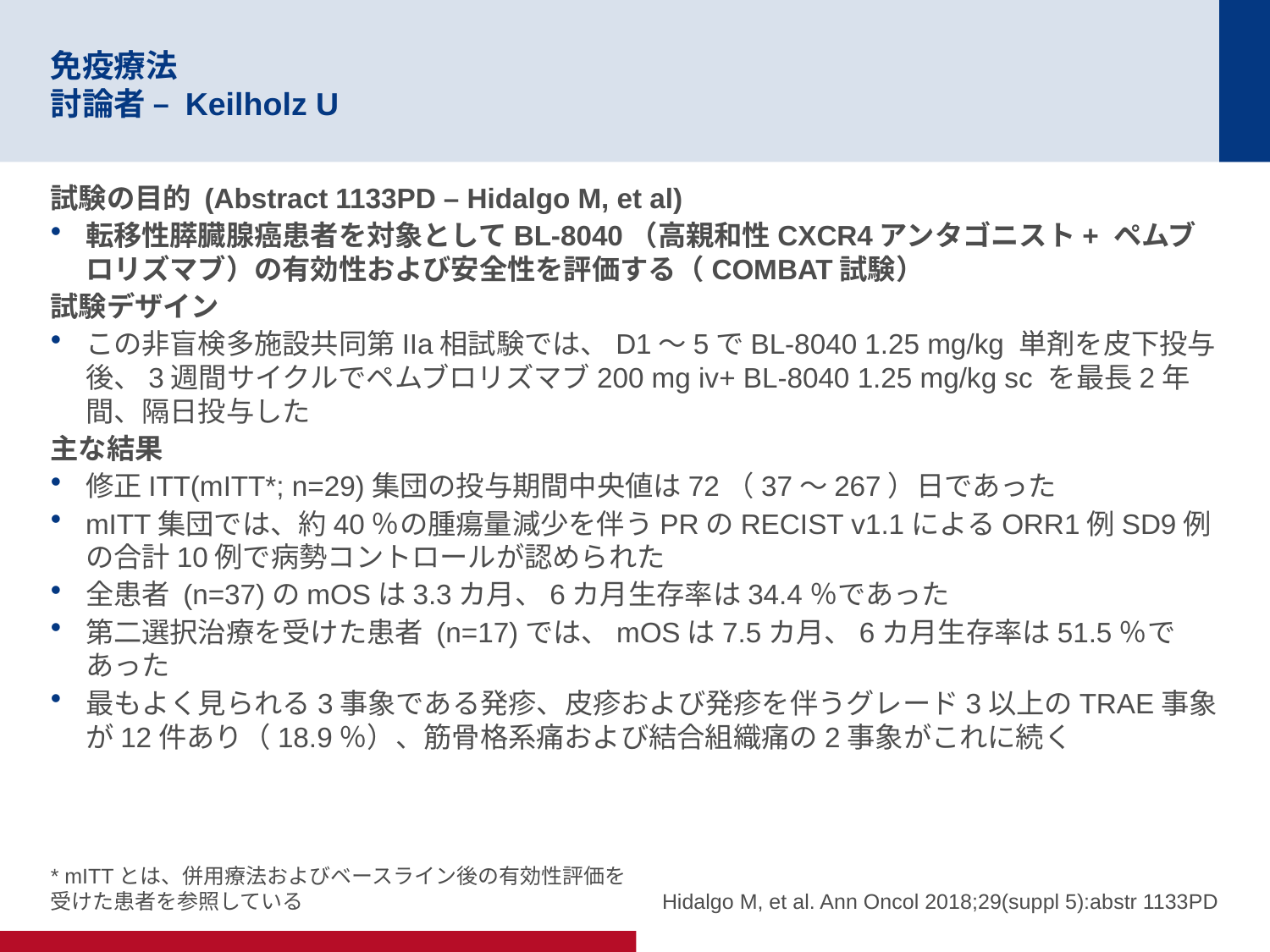

# 免疫療法 討論者 – Keilholz U
試験の目的 (Abstract 1133PD – Hidalgo M, et al)
転移性膵臓腺癌患者を対象としてBL-8040（高親和性CXCR4アンタゴニスト+ ペムブロリズマブ）の有効性および安全性を評価する（COMBAT試験）
試験デザイン
この非盲検多施設共同第IIa相試験では、D1～5でBL-8040 1.25 mg/kg 単剤を皮下投与後、3週間サイクルでペムブロリズマブ200 mg iv+ BL-8040 1.25 mg/kg sc を最長2年間、隔日投与した
主な結果
修正ITT(mITT*; n=29)集団の投与期間中央値は72（37～267）日であった
mITT集団では、約40％の腫瘍量減少を伴うPRのRECIST v1.1によるORR1例SD9例の合計10例で病勢コントロールが認められた
全患者 (n=37)のmOSは3.3カ月、6カ月生存率は34.4％であった
第二選択治療を受けた患者 (n=17)では、mOSは7.5カ月、6カ月生存率は51.5％であった
最もよく見られる3事象である発疹、皮疹および発疹を伴うグレード3以上のTRAE事象が12件あり（18.9％）、筋骨格系痛および結合組織痛の2事象がこれに続く
* mITTとは、併用療法およびベースライン後の有効性評価を受けた患者を参照している
Hidalgo M, et al. Ann Oncol 2018;29(suppl 5):abstr 1133PD